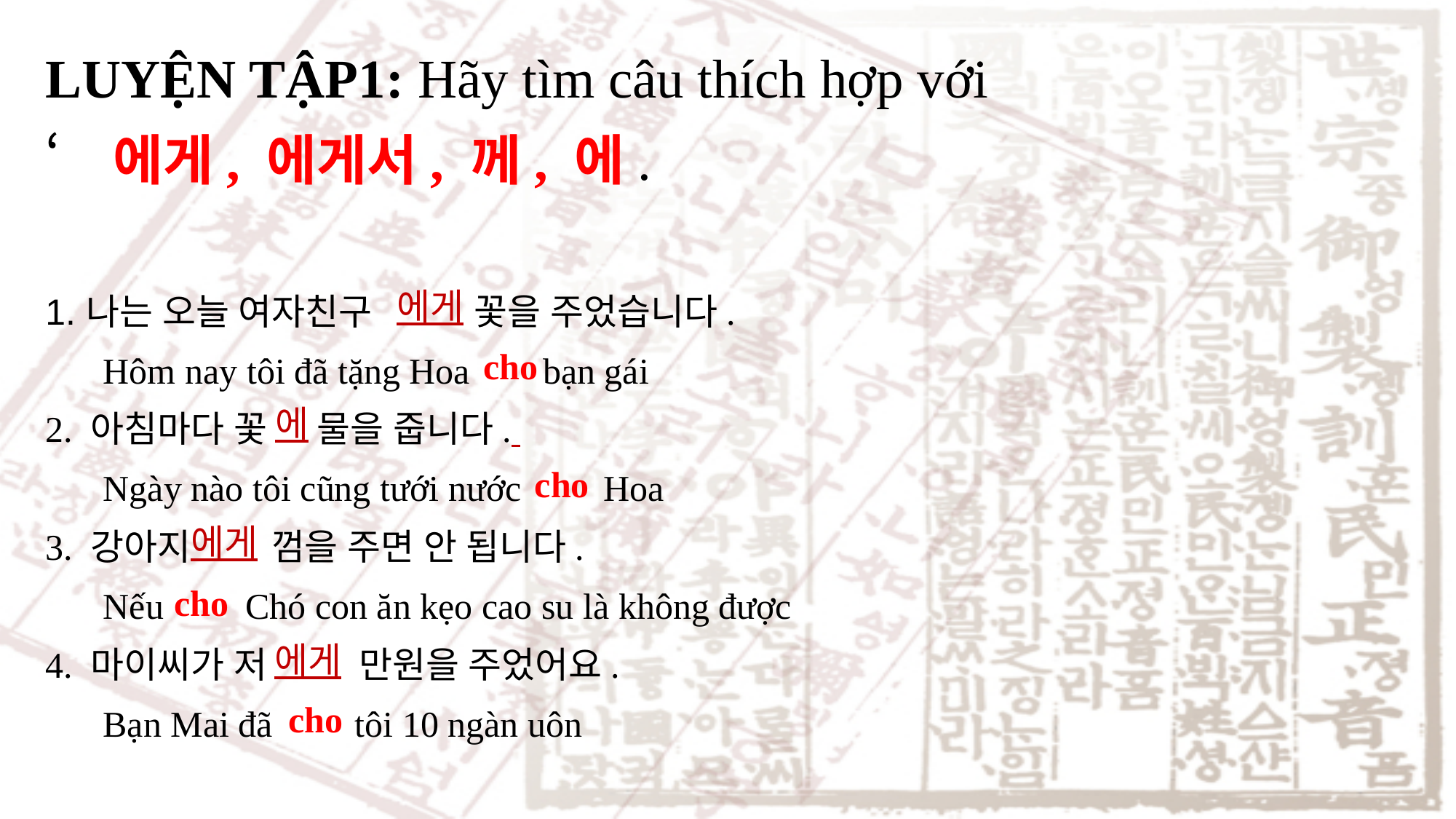

LUYỆN TẬP1: Hãy tìm câu thích hợp với
‘에게, 에게서, 께, 에.

나는 오늘 여자친구          꽃을 주었습니다.
Hôm nay tôi đã tặng Hoa        bạn gái
2. 아침마다 꽃     물을 줍니다.
Ngày nào tôi cũng tưới nước         Hoa
3. 강아지        껌을 주면 안 됩니다.
Nếu         Chó con ăn kẹo cao su là không được
4. 마이씨가 저         만원을 주었어요.
Bạn Mai đã         tôi 10 ngàn uôn
에게
cho
에
cho
에게
cho
에게
cho